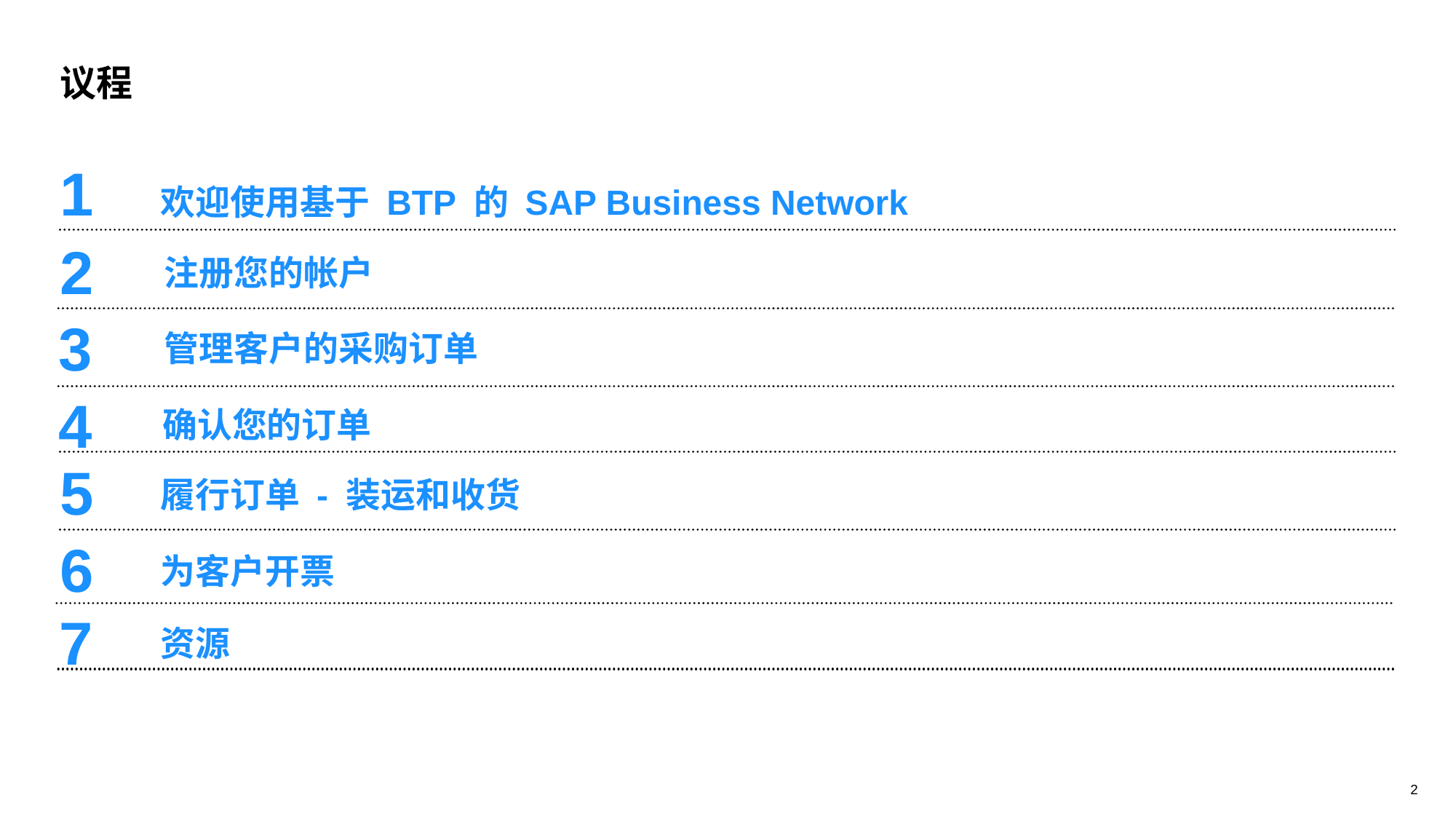

# 议程
1
欢迎使用基于 BTP 的 SAP Business Network
2
注册您的帐户
使用面向采购的 SAP Business Network 可以获得什么？

3
管理客户的采购订单
4
确认您的订单
5
履行订单 - 装运和收货
6
为客户开票
7
资源